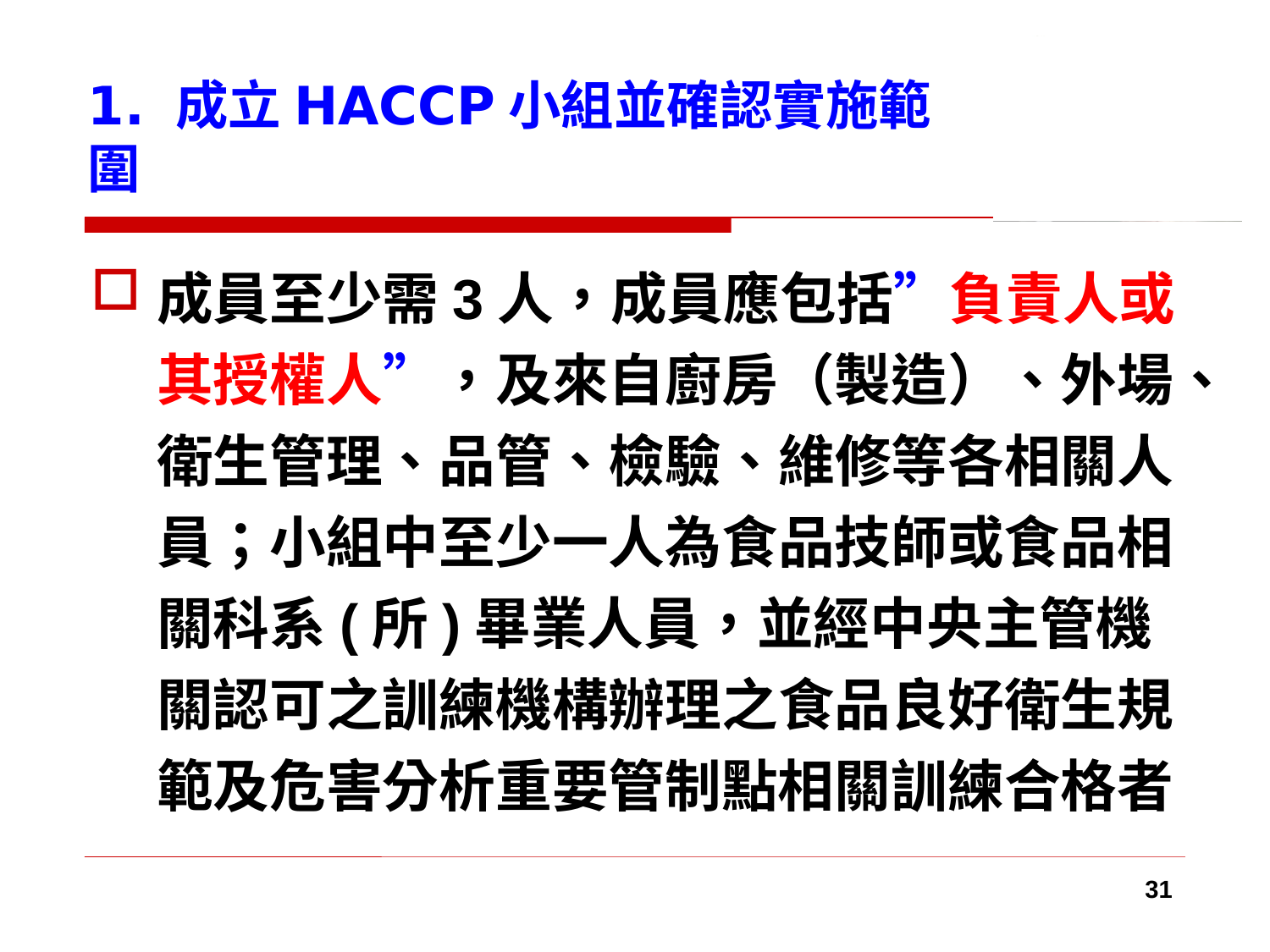

# 1. 成立HACCP小組並確認實施範圍
成員至少需3人，成員應包括”負責人或其授權人”，及來自廚房（製造）、外場、衛生管理、品管、檢驗、維修等各相關人員；小組中至少一人為食品技師或食品相關科系(所)畢業人員，並經中央主管機關認可之訓練機構辦理之食品良好衛生規範及危害分析重要管制點相關訓練合格者
31